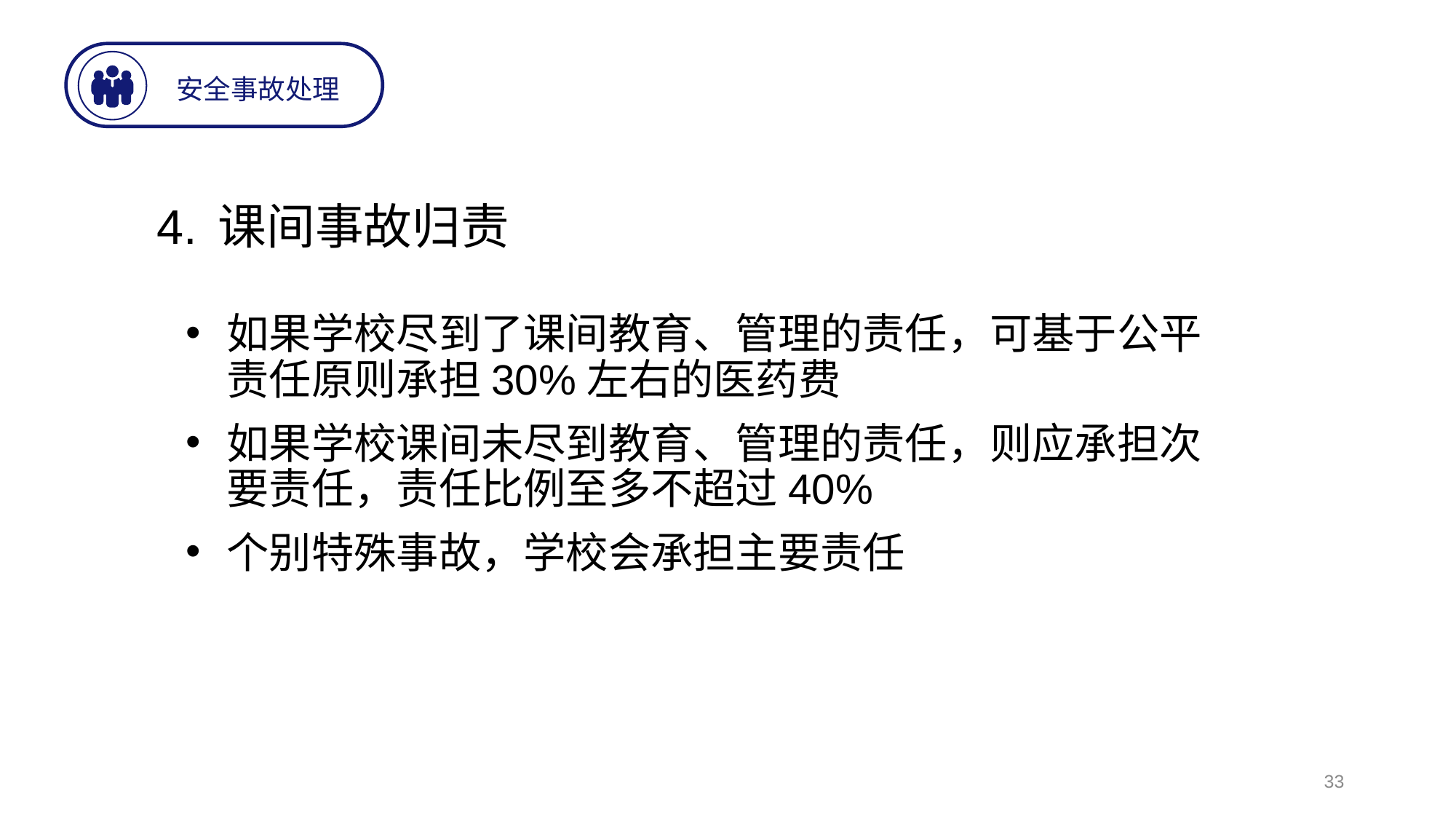

安全事故处理
课间事故归责
如果学校尽到了课间教育、管理的责任，可基于公平责任原则承担30%左右的医药费
如果学校课间未尽到教育、管理的责任，则应承担次要责任，责任比例至多不超过40%
个别特殊事故，学校会承担主要责任
33